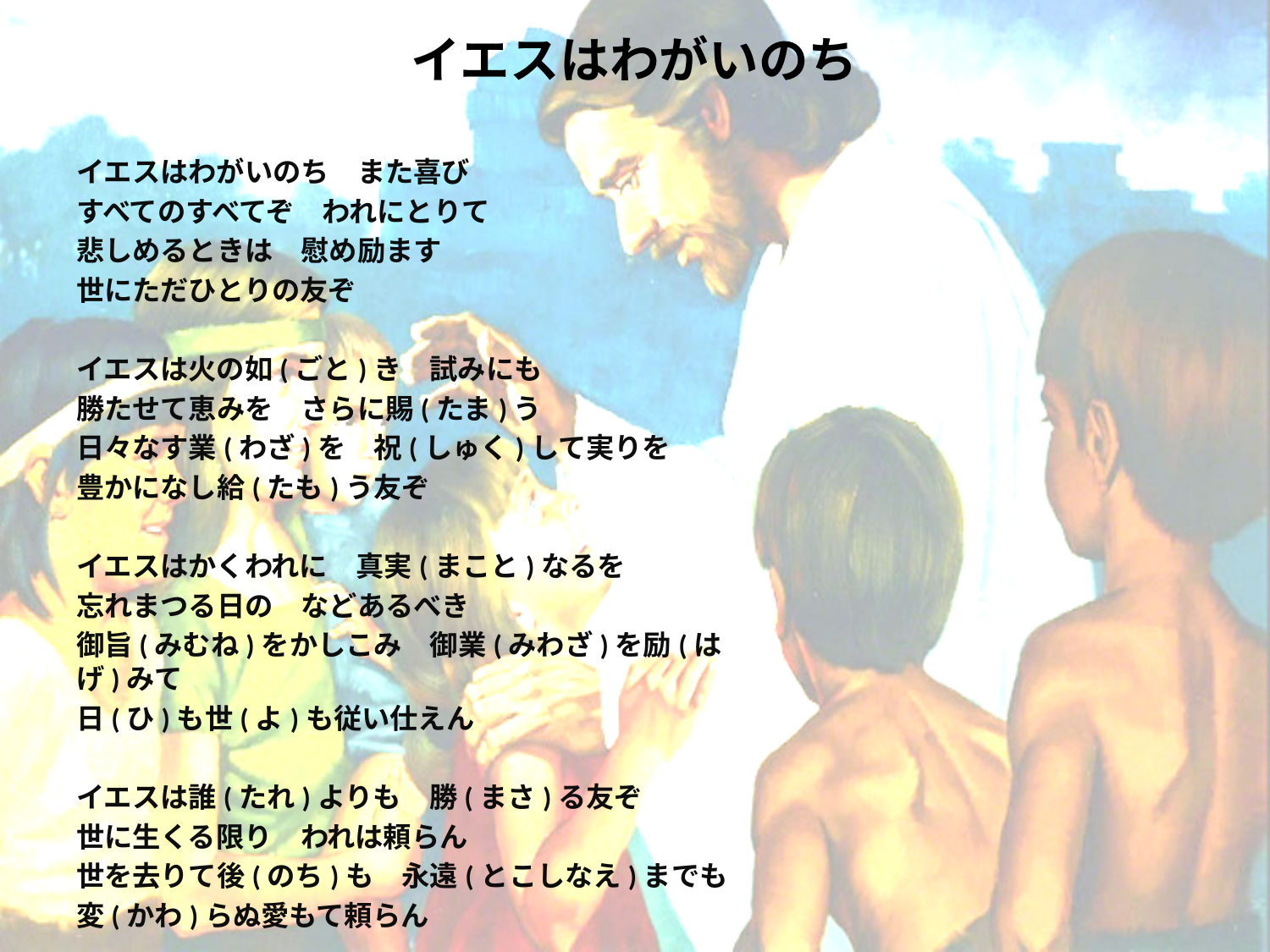

# イエスはわがいのち
イエスはわがいのち　また喜び
すべてのすべてぞ　われにとりて
悲しめるときは　慰め励ます
世にただひとりの友ぞ

イエスは火の如(ごと)き　試みにも
勝たせて恵みを　さらに賜(たま)う
日々なす業(わざ)を　祝(しゅく)して実りを
豊かになし給(たも)う友ぞ

イエスはかくわれに　真実(まこと)なるを
忘れまつる日の　などあるべき
御旨(みむね)をかしこみ　御業(みわざ)を励(はげ)みて
日(ひ)も世(よ)も従い仕えん

イエスは誰(たれ)よりも　勝(まさ)る友ぞ
世に生くる限り　われは頼らん
世を去りて後(のち)も　永遠(とこしなえ)までも
変(かわ)らぬ愛もて頼らん